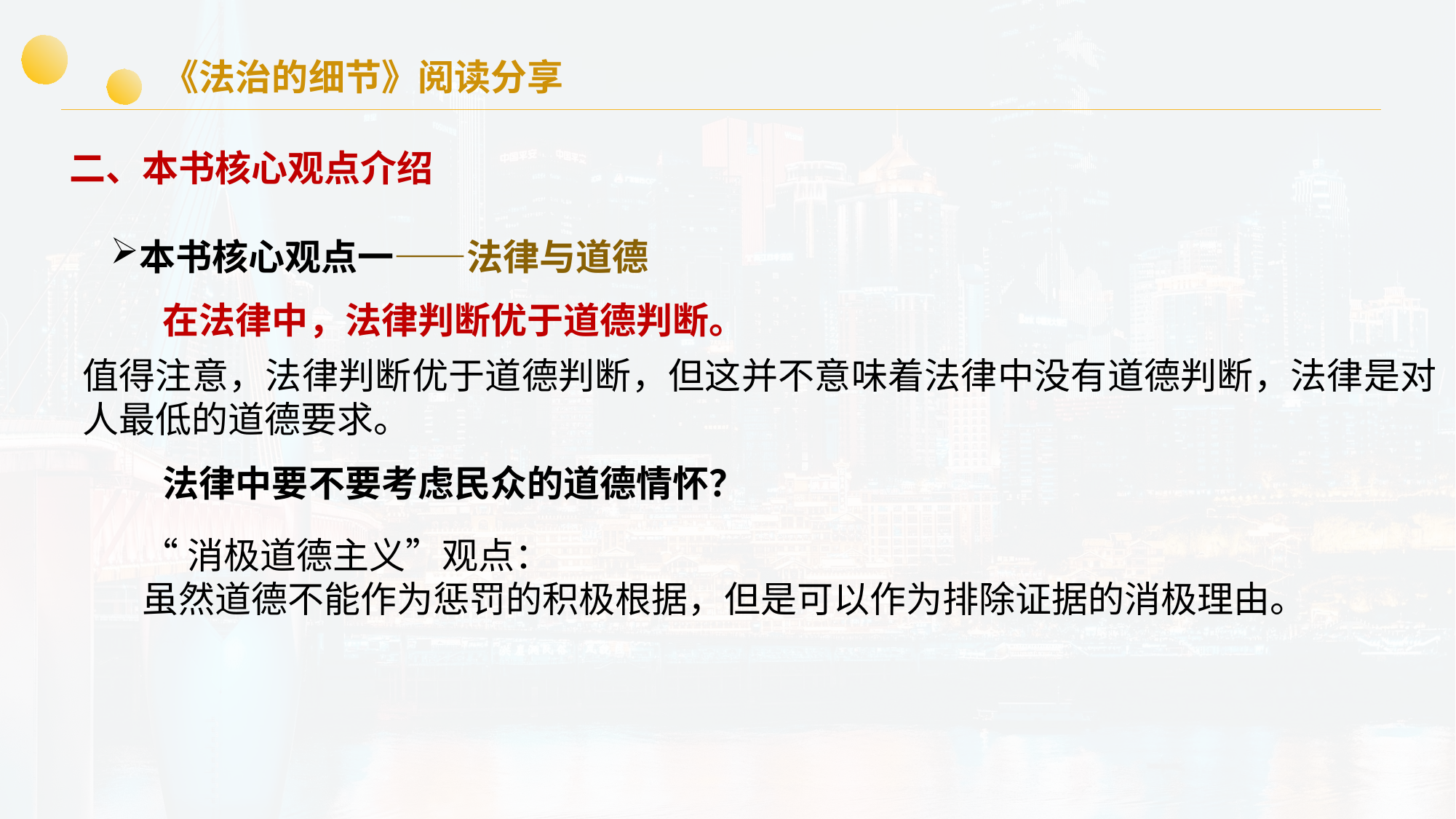

《法治的细节》阅读分享
二、本书核心观点介绍
本书核心观点一——法律与道德
在法律中，法律判断优于道德判断。
值得注意，法律判断优于道德判断，但这并不意味着法律中没有道德判断，法律是对人最低的道德要求。
法律中要不要考虑民众的道德情怀？
“消极道德主义”观点：
虽然道德不能作为惩罚的积极根据，但是可以作为排除证据的消极理由。